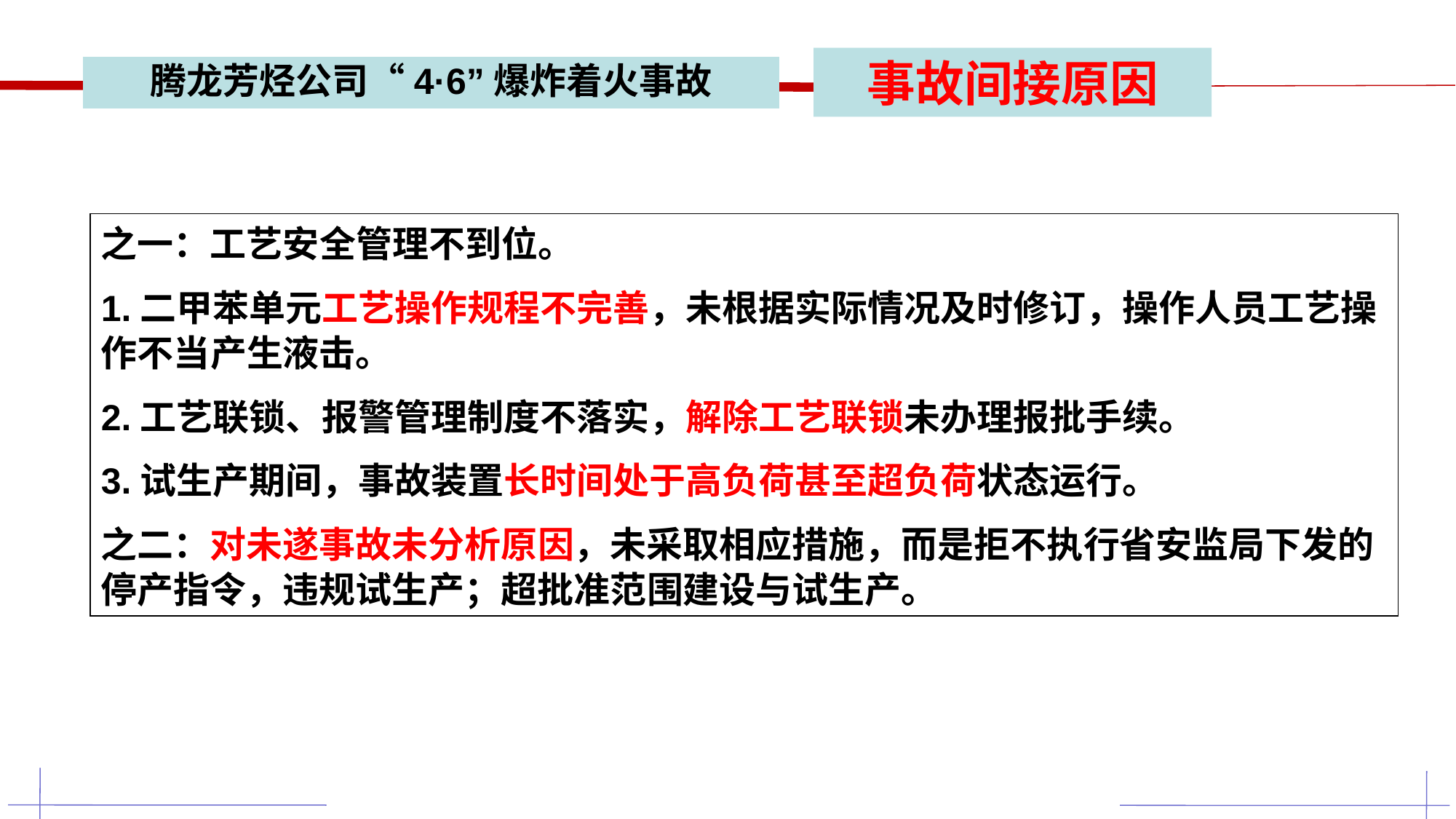

事故间接原因
腾龙芳烃公司“4·6”爆炸着火事故
之一：工艺安全管理不到位。
1.二甲苯单元工艺操作规程不完善，未根据实际情况及时修订，操作人员工艺操作不当产生液击。
2.工艺联锁、报警管理制度不落实，解除工艺联锁未办理报批手续。
3.试生产期间，事故装置长时间处于高负荷甚至超负荷状态运行。
之二：对未遂事故未分析原因，未采取相应措施，而是拒不执行省安监局下发的停产指令，违规试生产；超批准范围建设与试生产。